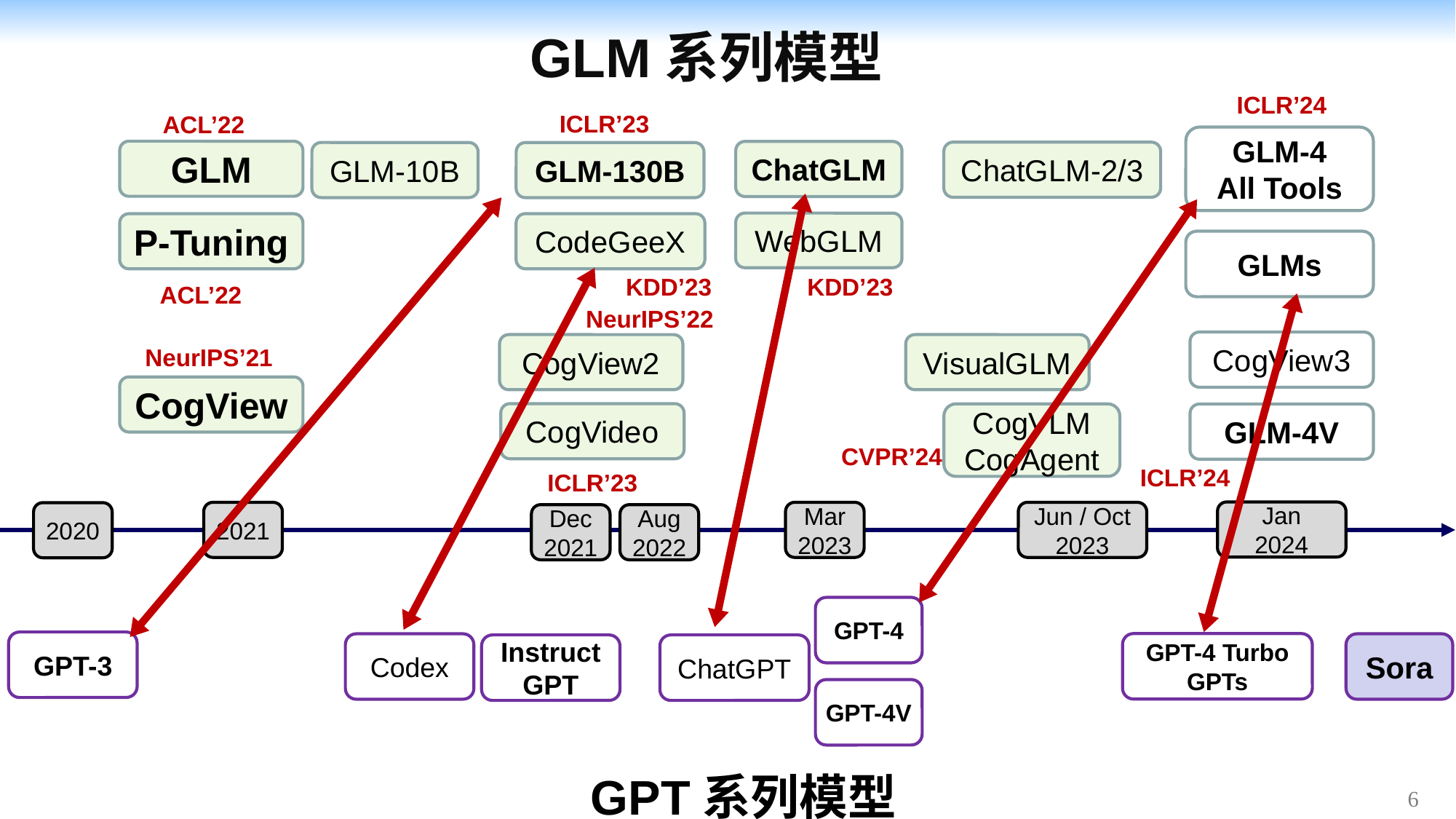

GLM系列模型
ICLR’24
ICLR’23
ACL’22
GLM-4
All Tools
GLM
ChatGLM
ChatGLM-2/3
GLM-10B
GLM-130B
WebGLM
CodeGeeX
P-Tuning
GLMs
KDD’23
KDD’23
ACL’22
NeurIPS’22
CogView3
CogView2
NeurIPS’21
VisualGLM
CogView

CogVideo
CogVLM
CogAgent
GLM-4V

CVPR’24

ICLR’24
ICLR’23
Jan
2024
Jun / Oct
2023
2021
Mar
2023
2020
Dec
2021
Aug
2022
GPT-4
GPT-3
GPT-4 Turbo
GPTs
Codex
Sora
InstructGPT
ChatGPT
GPT-4V
GPT系列模型
读书
社会接轨
受教育